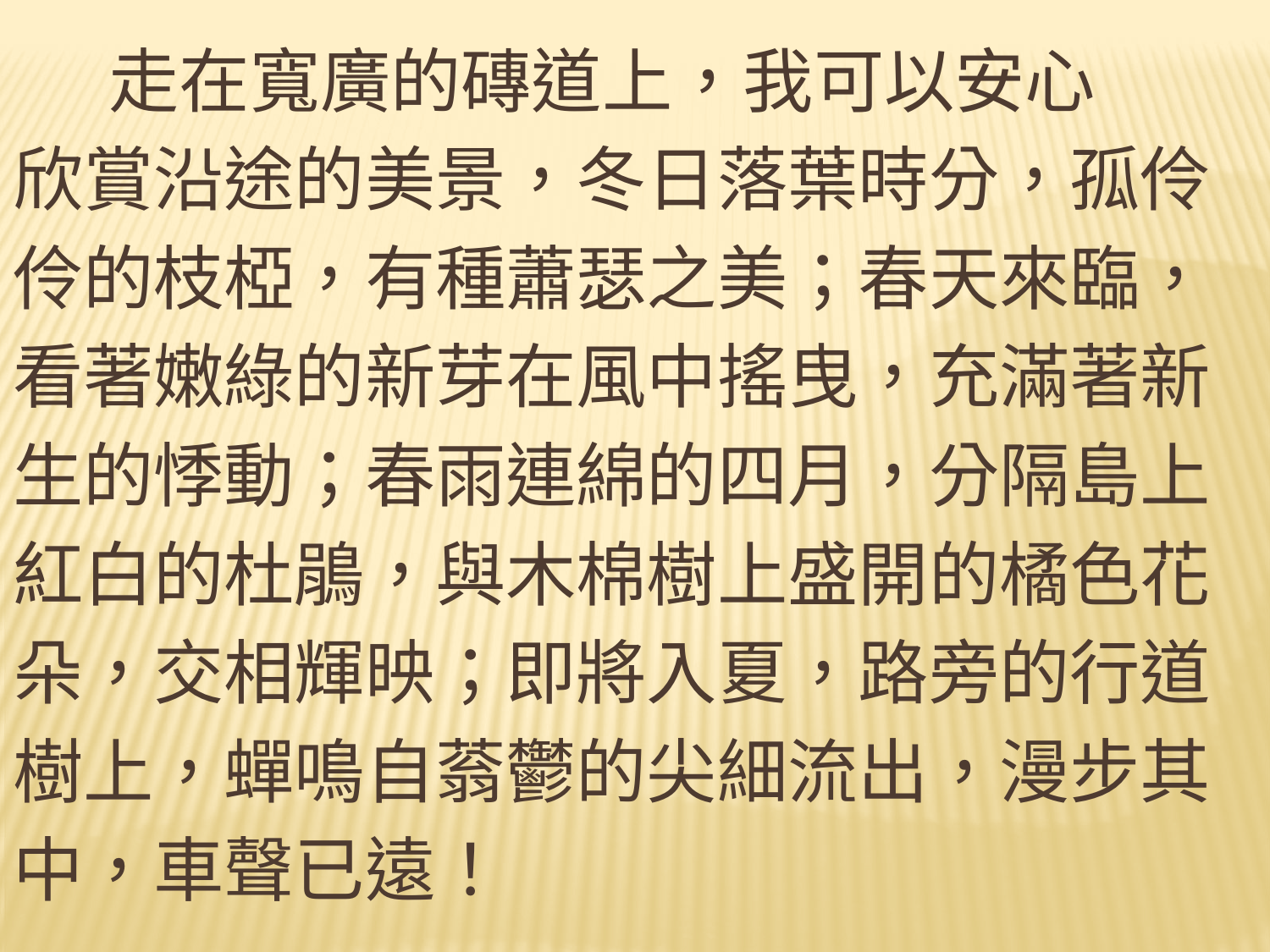

走在寬廣的磚道上，我可以安心
欣賞沿途的美景，冬日落葉時分，孤伶
伶的枝椏，有種蕭瑟之美；春天來臨，
看著嫩綠的新芽在風中搖曳，充滿著新
生的悸動；春雨連綿的四月，分隔島上
紅白的杜鵑，與木棉樹上盛開的橘色花
朵，交相輝映；即將入夏，路旁的行道
樹上，蟬鳴自蓊鬱的尖細流出，漫步其
中，車聲已遠！